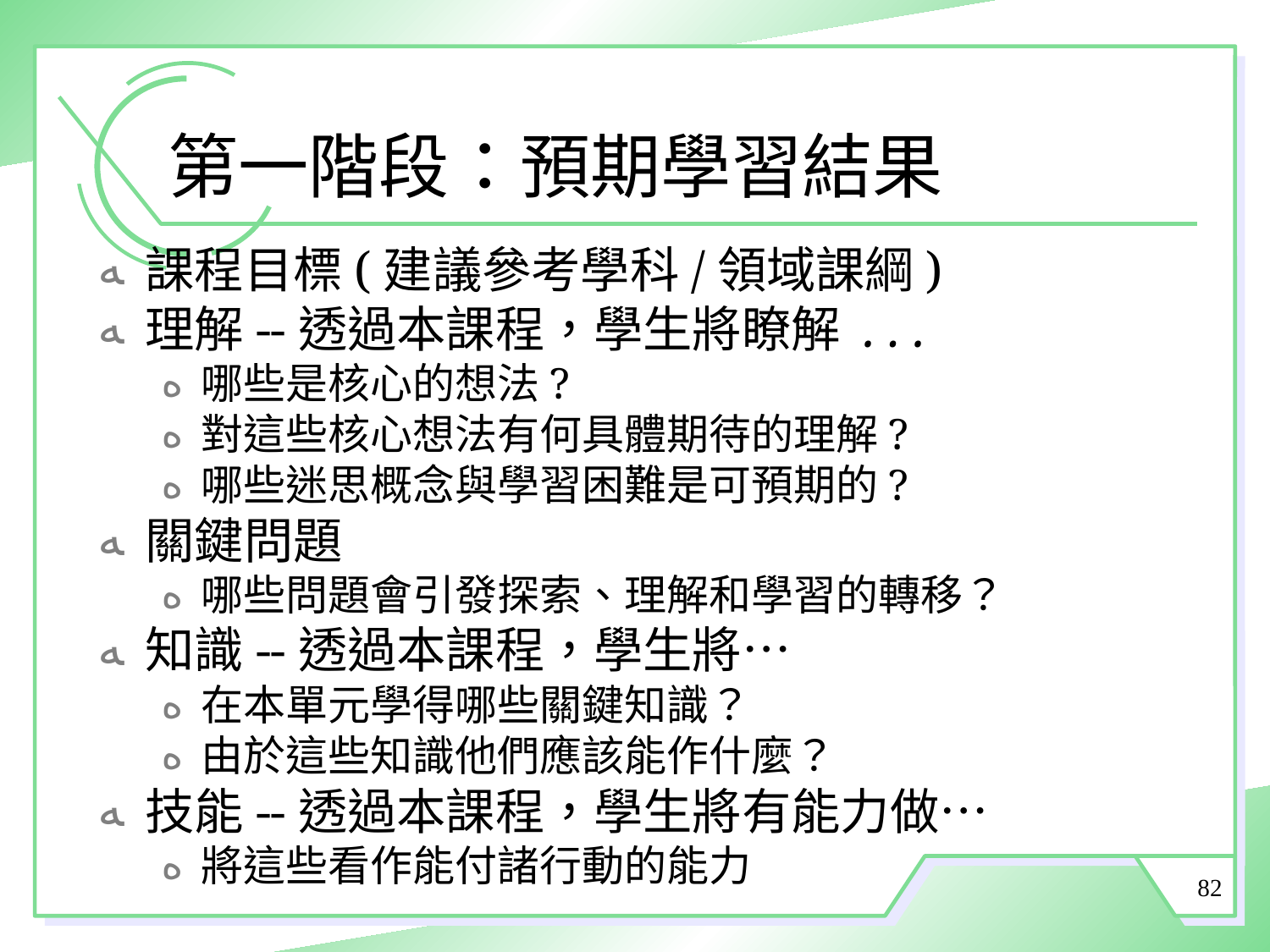

# 第一階段：預期學習結果
課程目標(建議參考學科/領域課綱)
理解--透過本課程，學生將瞭解 . . .
哪些是核心的想法?
對這些核心想法有何具體期待的理解?
哪些迷思概念與學習困難是可預期的?
關鍵問題
哪些問題會引發探索、理解和學習的轉移？
知識--透過本課程，學生將…
在本單元學得哪些關鍵知識？
由於這些知識他們應該能作什麼？
技能--透過本課程，學生將有能力做…
將這些看作能付諸行動的能力

82